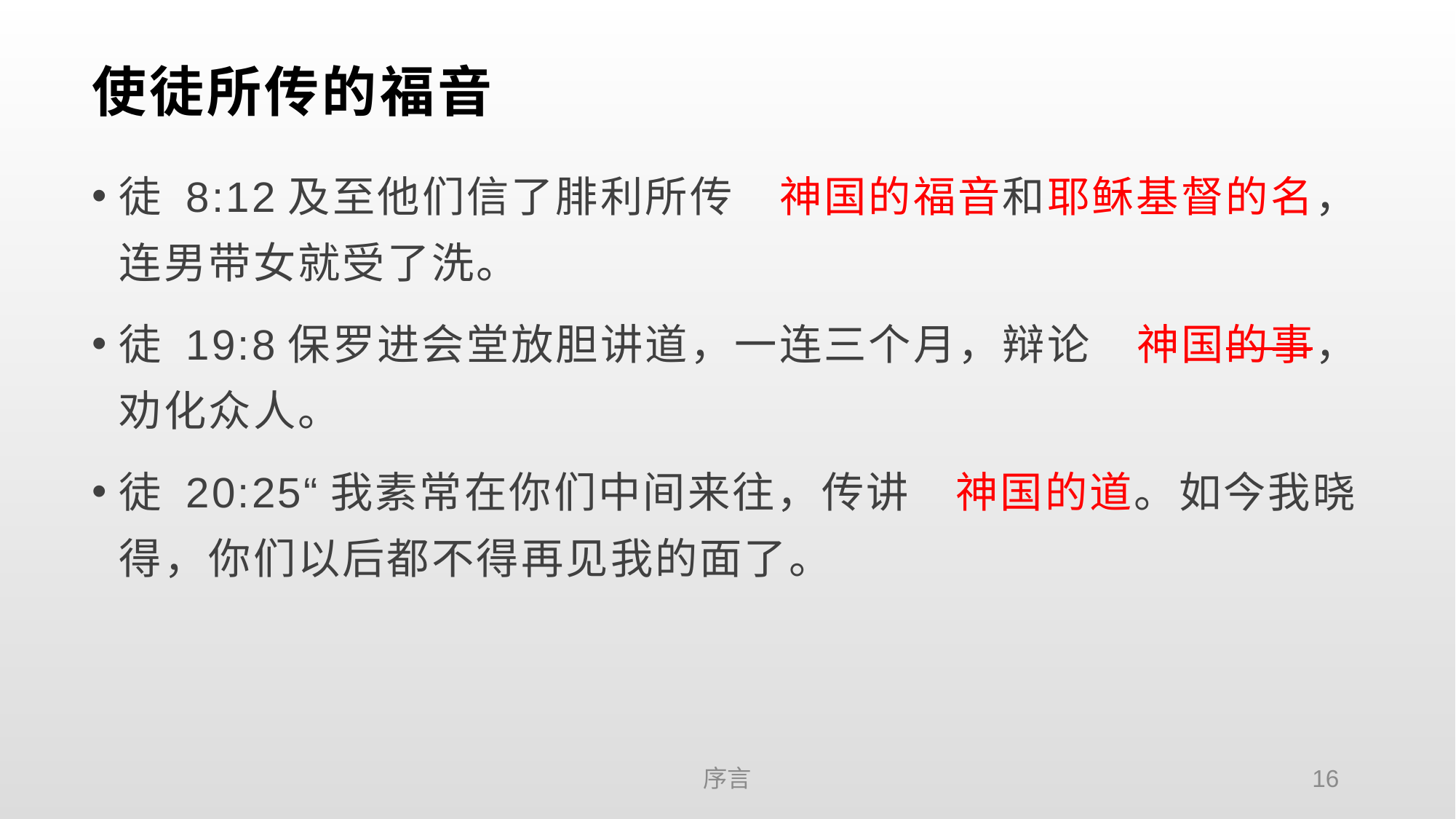

# 使徒所传的福音
徒 8:12及至他们信了腓利所传　神国的福音和耶稣基督的名，连男带女就受了洗。
徒 19:8保罗进会堂放胆讲道，一连三个月，辩论　神国的事，劝化众人。
徒 20:25“我素常在你们中间来往，传讲　神国的道。如今我晓得，你们以后都不得再见我的面了。
序言
16